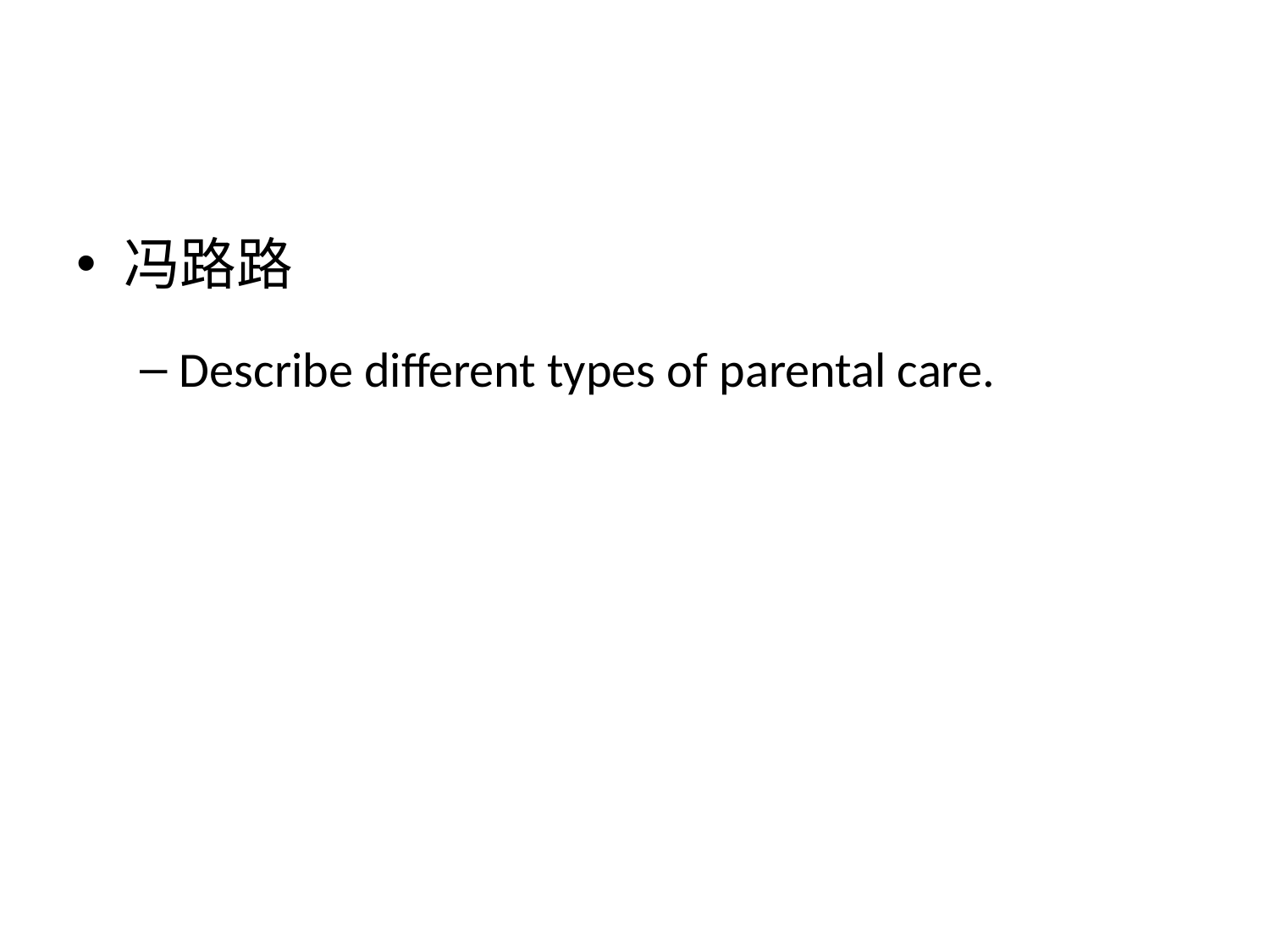

冯路路
Describe different types of parental care.